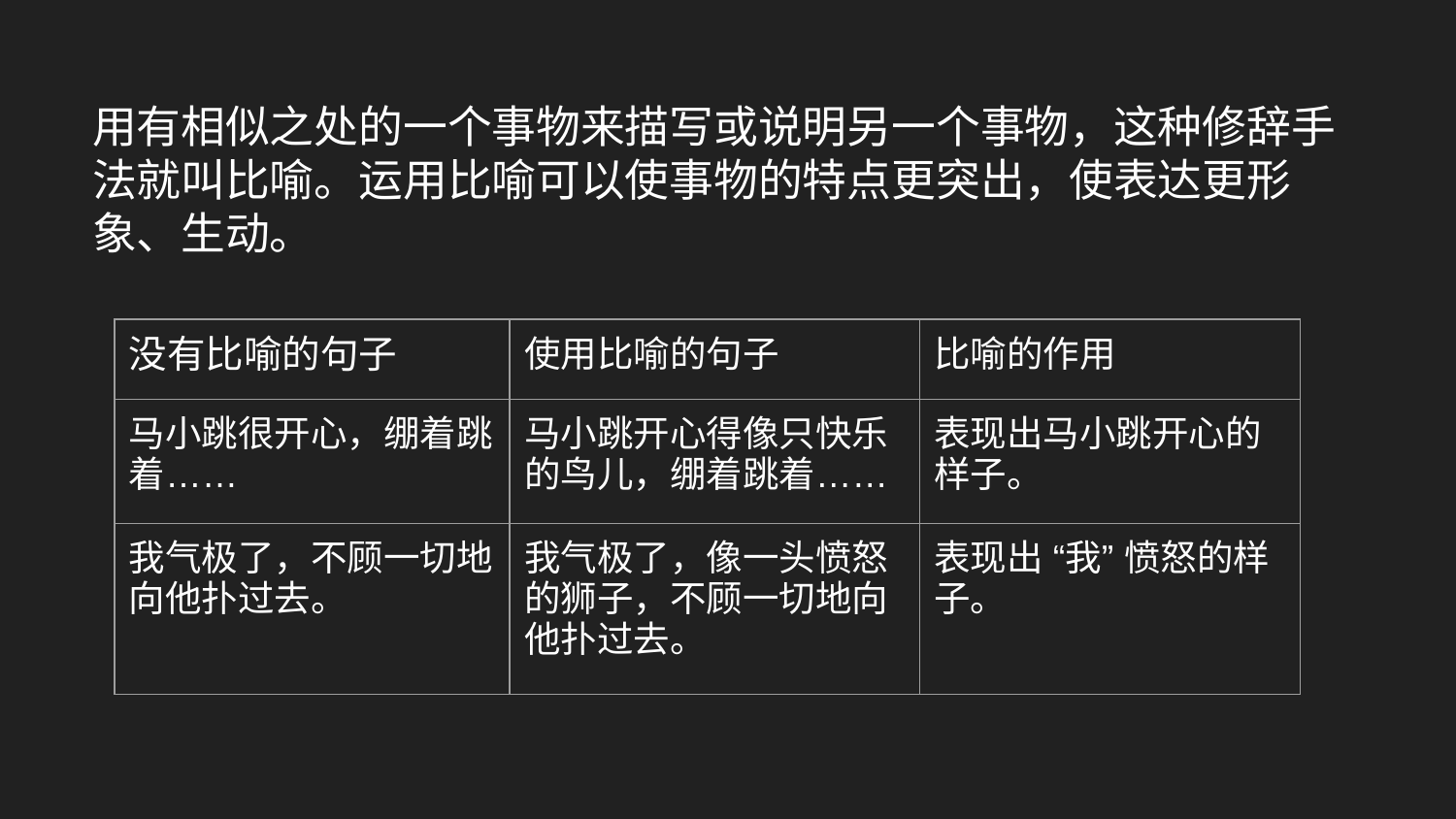

用有相似之处的一个事物来描写或说明另一个事物，这种修辞手法就叫比喻。运用比喻可以使事物的特点更突出，使表达更形象、生动。
| 没有比喻的句子 | 使用比喻的句子 | 比喻的作用 |
| --- | --- | --- |
| 马小跳很开心，绷着跳着…… | 马小跳开心得像只快乐的鸟儿，绷着跳着…… | 表现出马小跳开心的样子。 |
| 我气极了，不顾一切地向他扑过去。 | 我气极了，像一头愤怒的狮子，不顾一切地向他扑过去。 | 表现出 “我” 愤怒的样子。 |